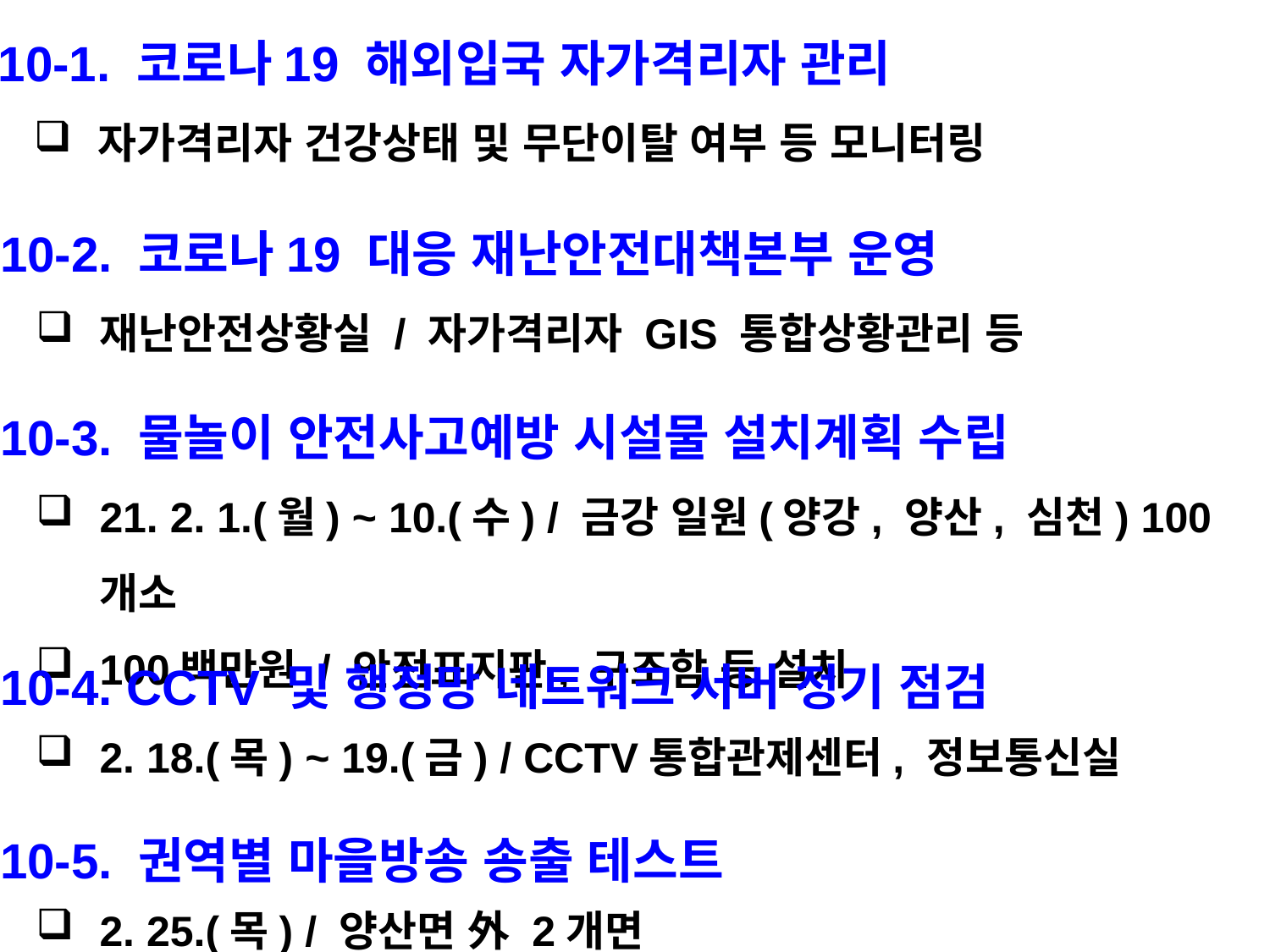

10-1. 코로나19 해외입국 자가격리자 관리
자가격리자 건강상태 및 무단이탈 여부 등 모니터링
  10-2. 코로나19 대응 재난안전대책본부 운영
재난안전상황실 / 자가격리자 GIS 통합상황관리 등
  10-3. 물놀이 안전사고예방 시설물 설치계획 수립
21. 2. 1.(월) ~ 10.(수) / 금강 일원(양강, 양산, 심천) 100개소
100백만원 / 안전표지판, 구조함 등 설치
  10-4. CCTV 및 행정망 네트워크 서버 정기 점검
2. 18.(목) ~ 19.(금) / CCTV통합관제센터, 정보통신실
  10-5. 권역별 마을방송 송출 테스트
2. 25.(목) / 양산면 外 2개면